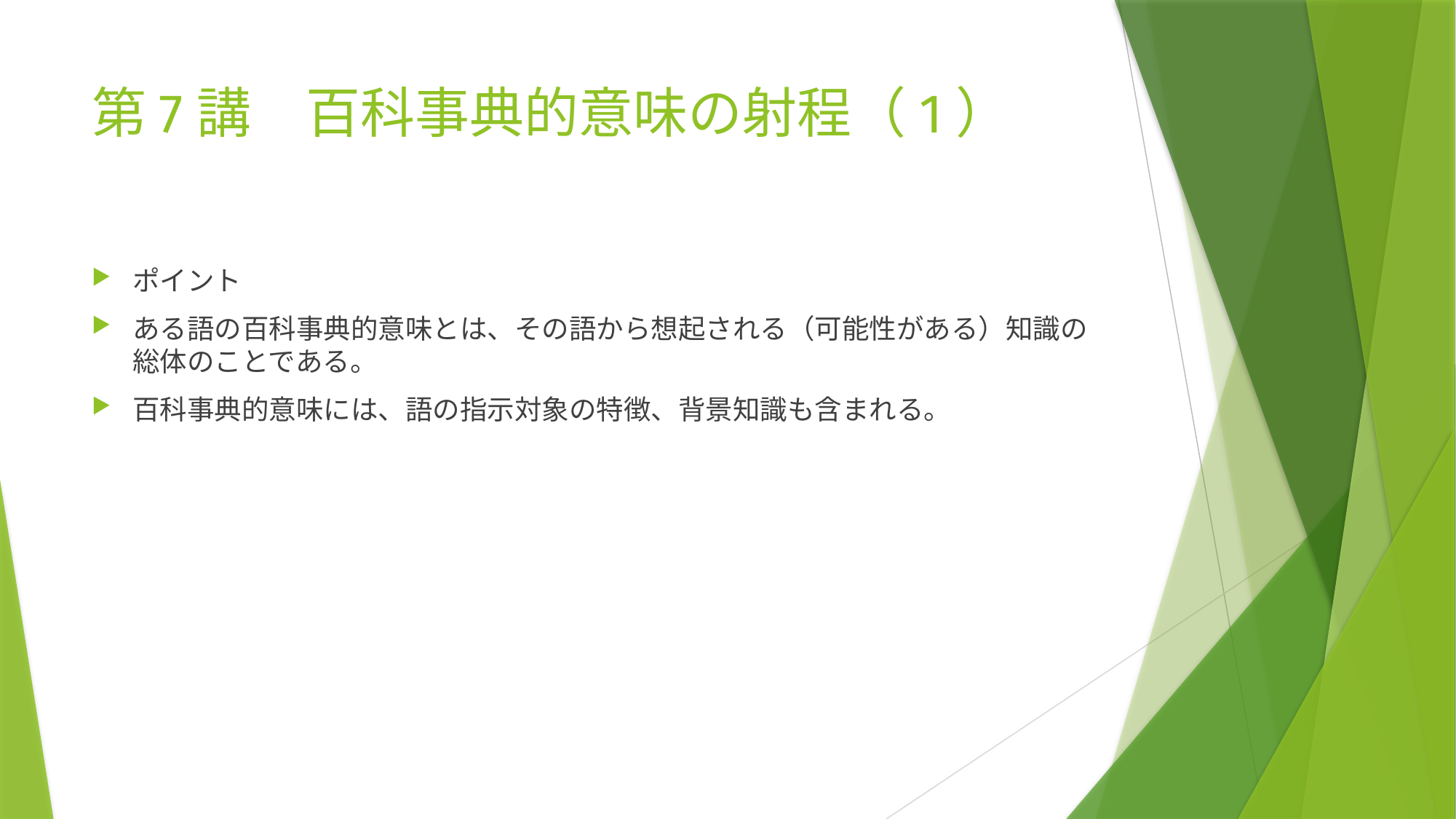

# 第7講　百科事典的意味の射程（1）
ポイント
ある語の百科事典的意味とは、その語から想起される（可能性がある）知識の総体のことである。
百科事典的意味には、語の指示対象の特徴、背景知識も含まれる。